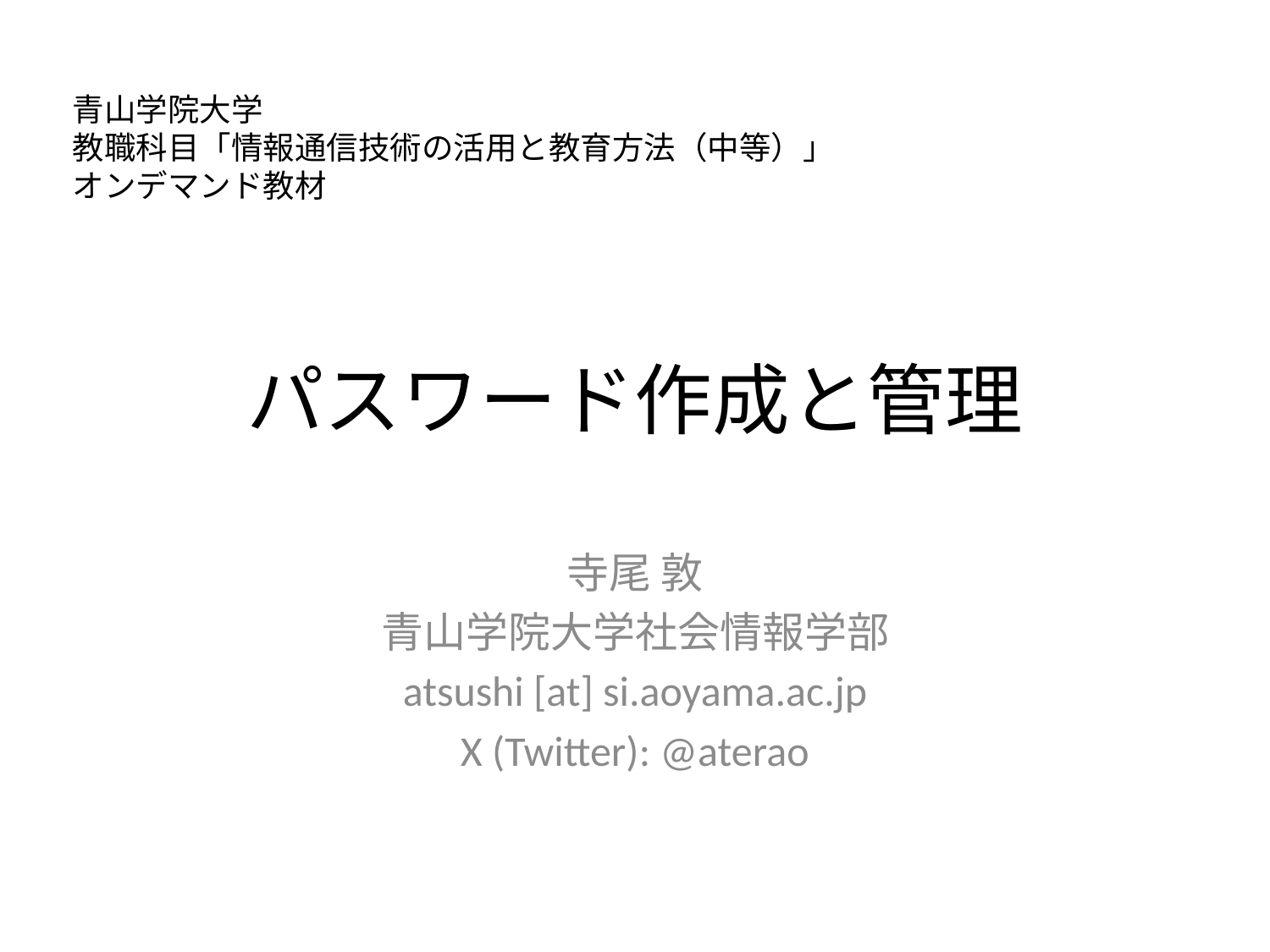

青山学院大学
教職科目「情報通信技術の活用と教育方法（中等）」
オンデマンド教材
# パスワード作成と管理
寺尾 敦
青山学院大学社会情報学部
atsushi [at] si.aoyama.ac.jp
X (Twitter): @aterao